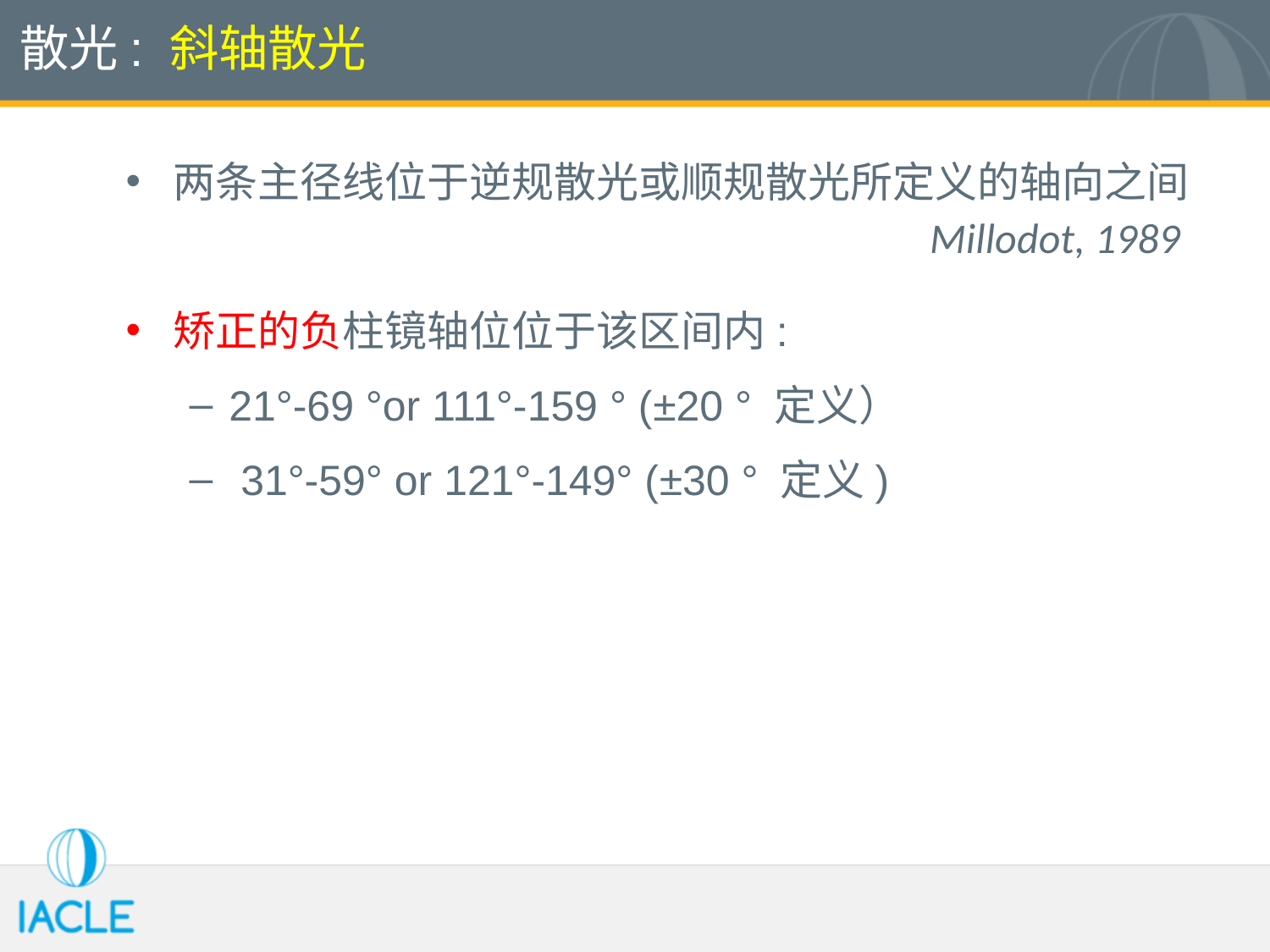

# 散光: 斜轴散光

两条主径线位于逆规散光或顺规散光所定义的轴向之间

矫正的负柱镜轴位位于该区间内:
21°-69 °or 111°-159 ° (±20 ° 定义）
 31°-59° or 121°-149° (±30 ° 定义)
Millodot, 1989